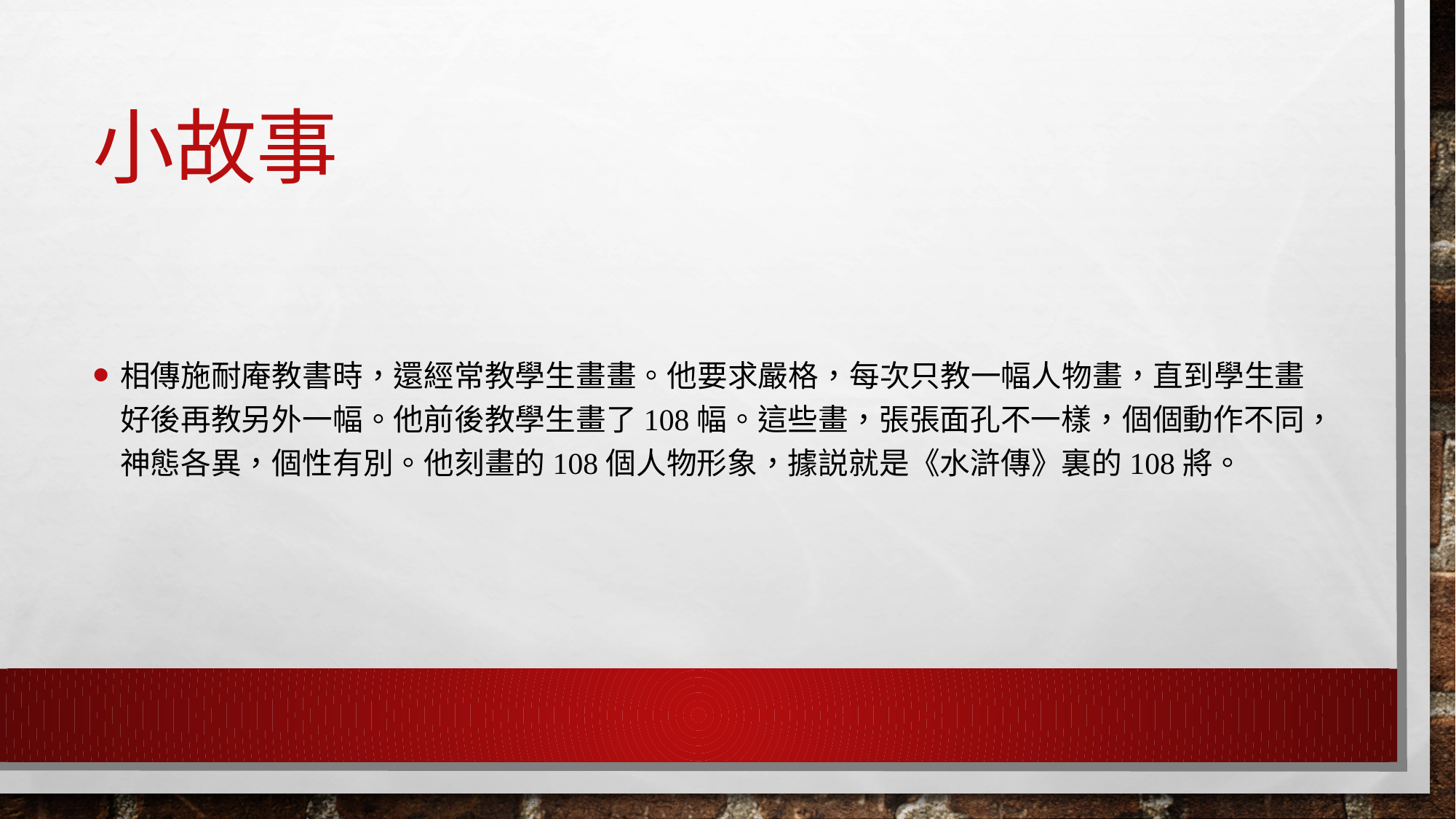

# 小故事
相傳施耐庵教書時，還經常教學生畫畫。他要求嚴格，每次只教一幅人物畫，直到學生畫好後再教另外一幅。他前後教學生畫了108幅。這些畫，張張面孔不一樣，個個動作不同，神態各異，個性有別。他刻畫的108個人物形象，據説就是《水滸傳》裏的108將。